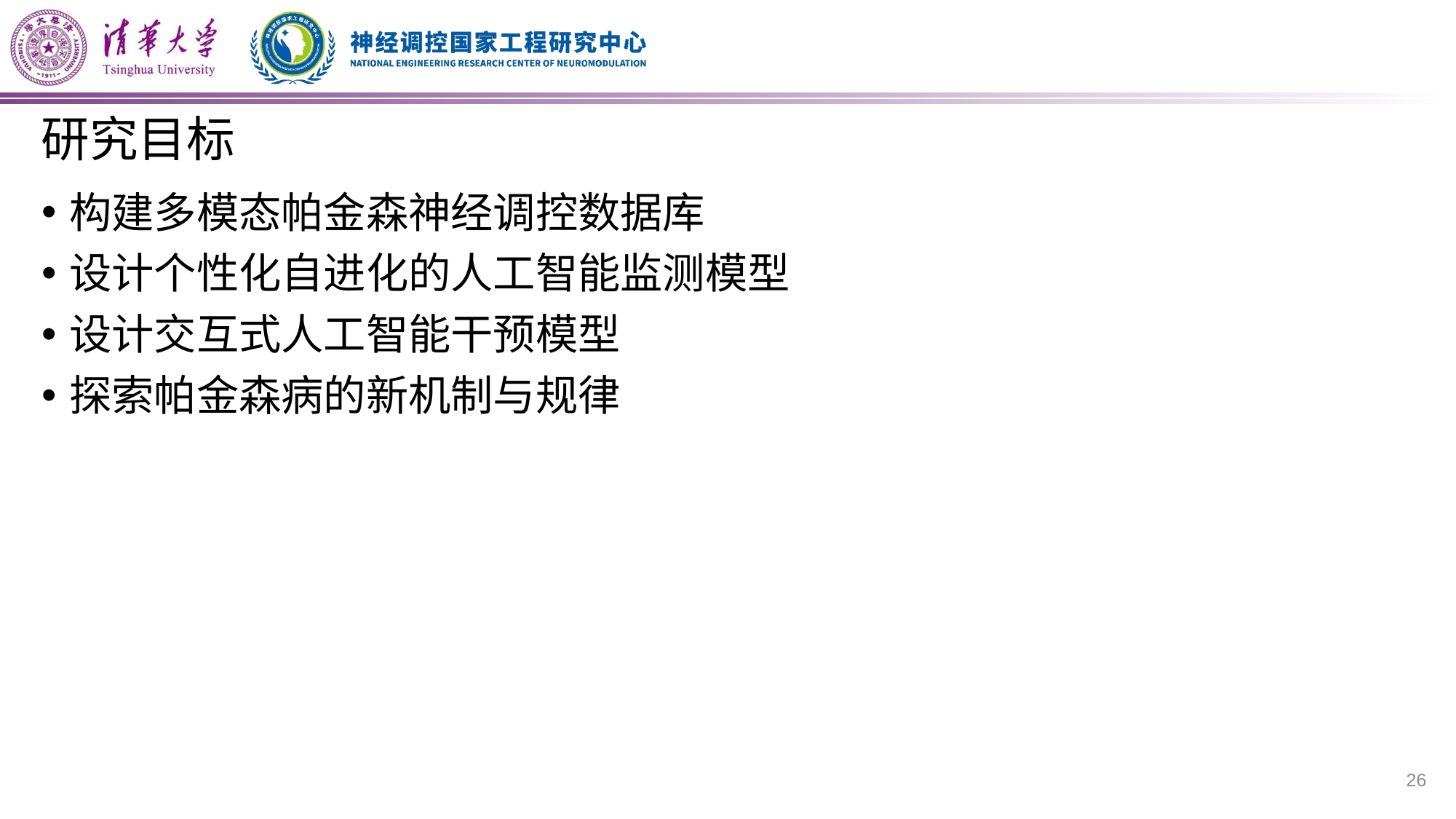

# 研究目标
构建多模态帕金森神经调控数据库
设计个性化自进化的人工智能监测模型
设计交互式人工智能干预模型
探索帕金森病的新机制与规律
26